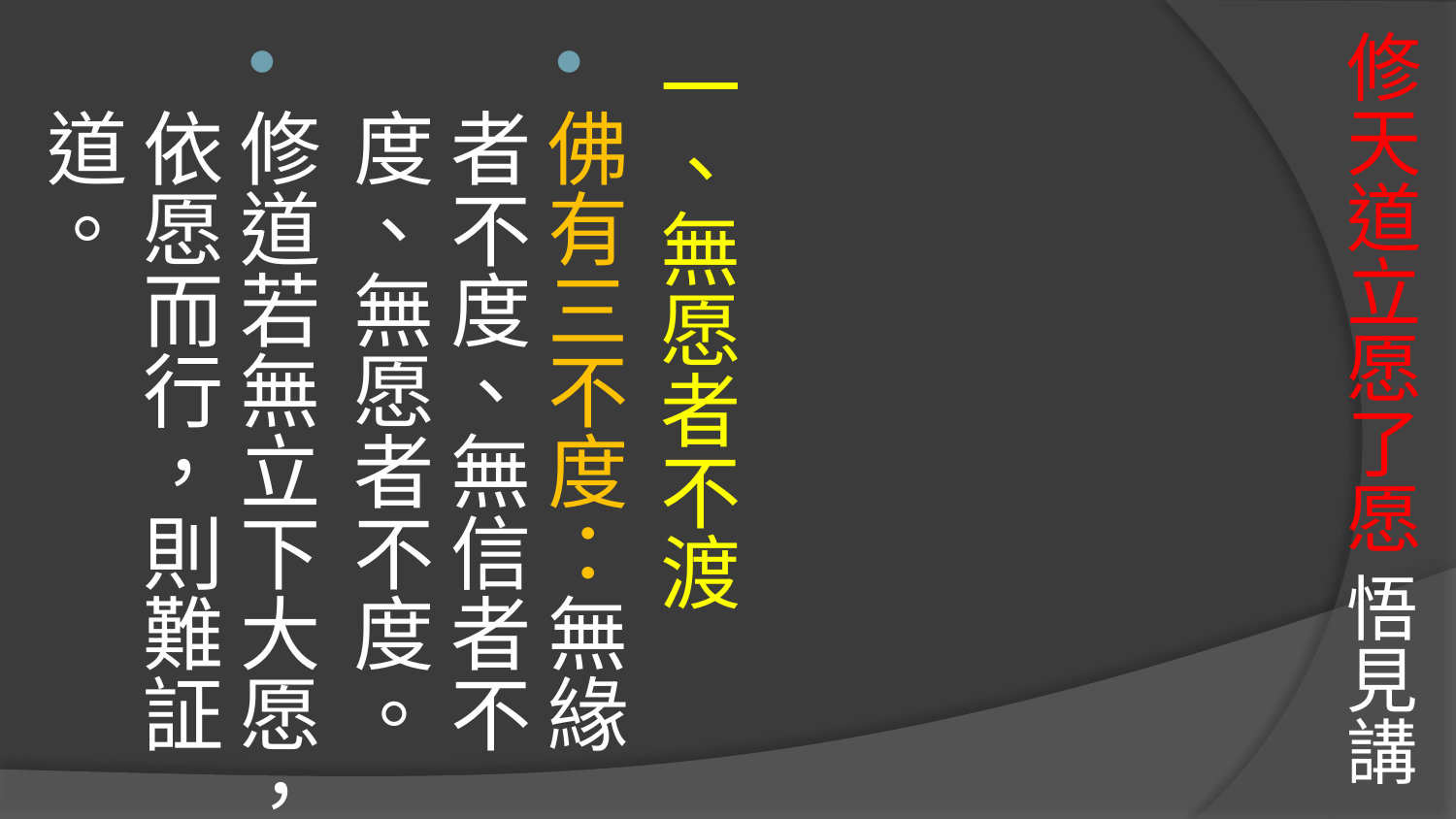

# 修天道立愿了愿 悟見講
一、無愿者不渡
佛有三不度：無緣者不度、無信者不度、無愿者不度。
修道若無立下大愿，依愿而行，則難証道。